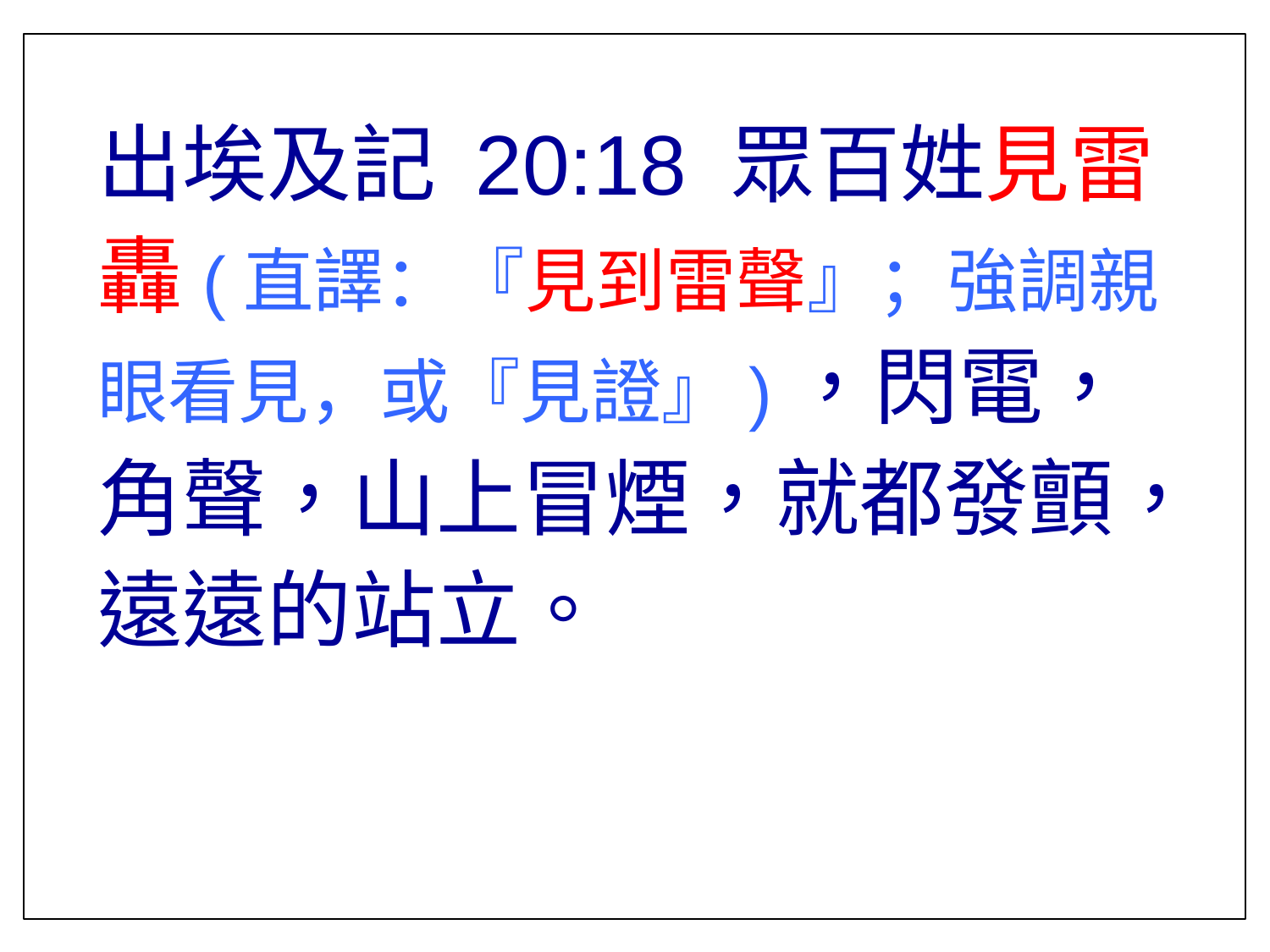

出埃及記 20:18 眾百姓見雷轟(直譯：『見到雷聲』；強調親眼看見，或『見證』)，閃電，角聲，山上冒煙，就都發顫，遠遠的站立。